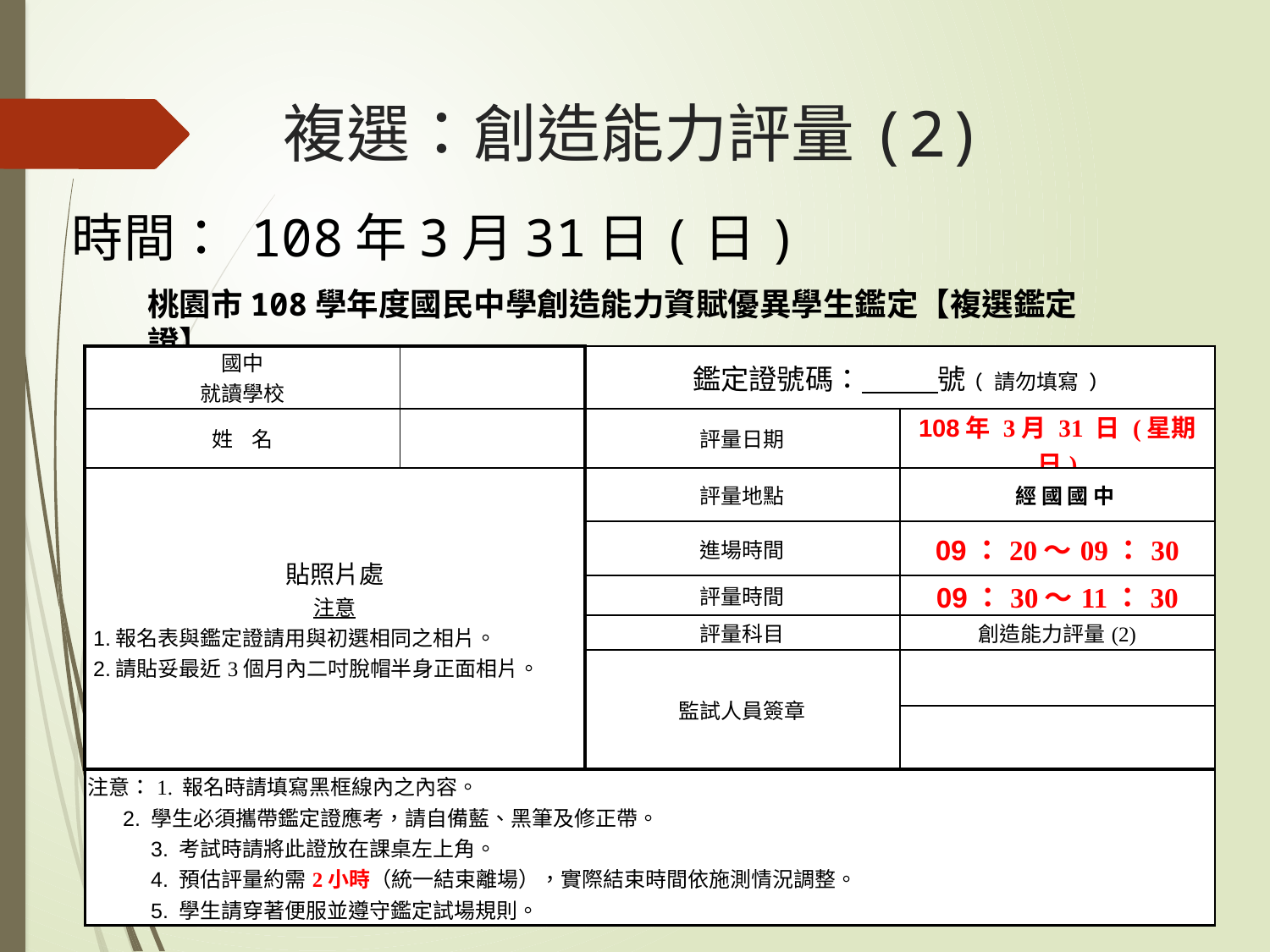

# 複選：創造能力評量(2)
時間： 108年3月31日(日)
桃園市108學年度國民中學創造能力資賦優異學生鑑定【複選鑑定證】
| 國中 就讀學校 |  | 鑑定證號碼： 號﹙請勿填寫﹚ |  |
| --- | --- | --- | --- |
| 姓 名 |  | 評量日期 | 108年 3月 31 日 (星期日) |
| 貼照片處 注意 1.報名表與鑑定證請用與初選相同之相片。 2.請貼妥最近3個月內二吋脫帽半身正面相片。 |  | 評量地點 | 經 國 國 中 |
|  |  | 進場時間 | 09：20～09：30 |
|  |  | 評量時間 | 09：30～11：30 |
|  |  | 評量科目 | 創造能力評量(2) |
|  |  | 監試人員簽章 |  |
|  |  |  |  |
| 注意：1. 報名時請填寫黑框線內之內容。 2. 學生必須攜帶鑑定證應考，請自備藍、黑筆及修正帶。 3. 考試時請將此證放在課桌左上角。 4. 預估評量約需2小時（統一結束離場），實際結束時間依施測情況調整。 5. 學生請穿著便服並遵守鑑定試場規則。 |  |  |  |